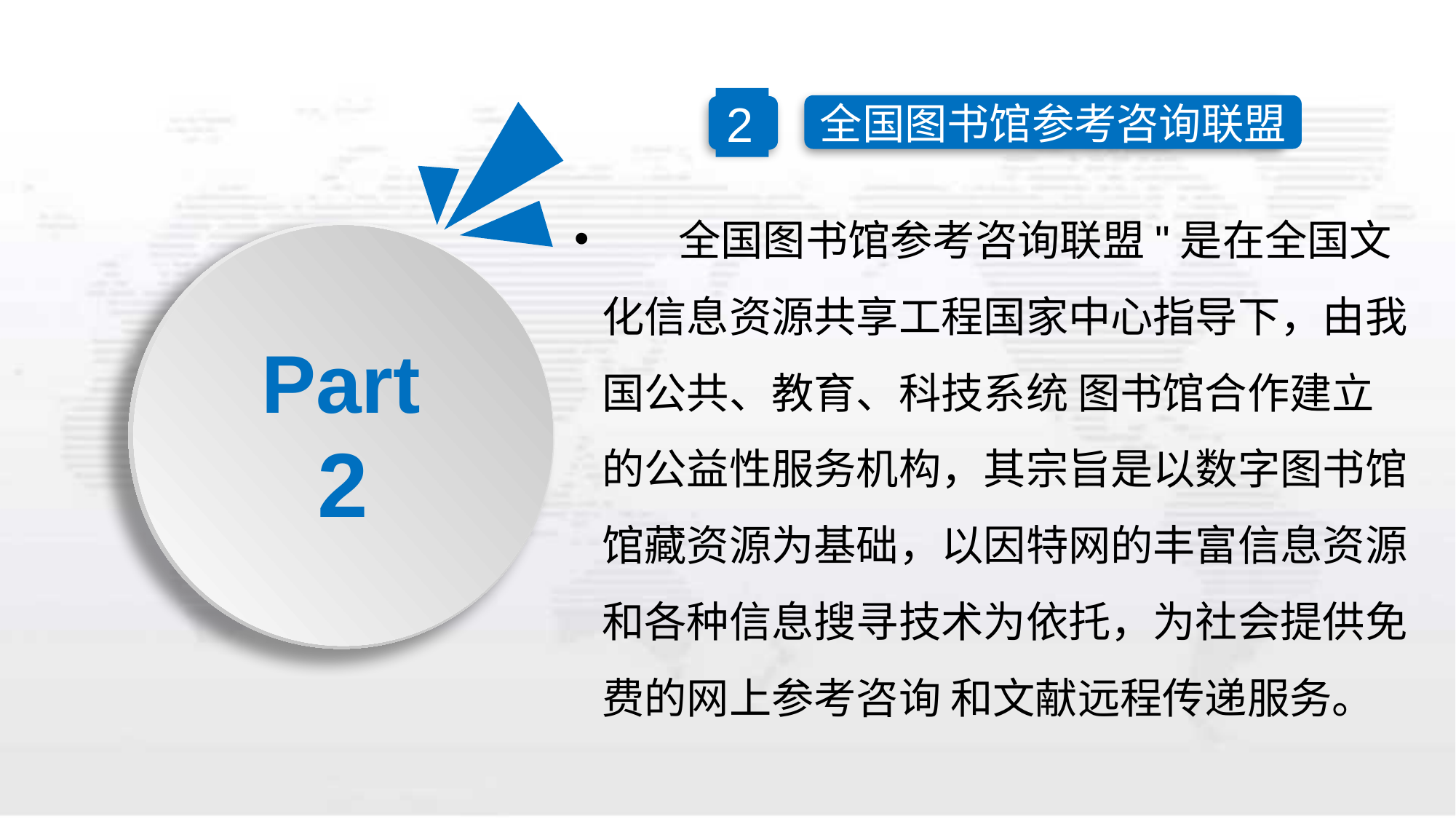

2

全国图书馆参考咨询联盟

       全国图书馆参考咨询联盟"是在全国文化信息资源共享工程国家中心指导下，由我国公共、教育、科技系统 图书馆合作建立的公益性服务机构，其宗旨是以数字图书馆馆藏资源为基础，以因特网的丰富信息资源和各种信息搜寻技术为依托，为社会提供免费的网上参考咨询 和文献远程传递服务。

Part
2